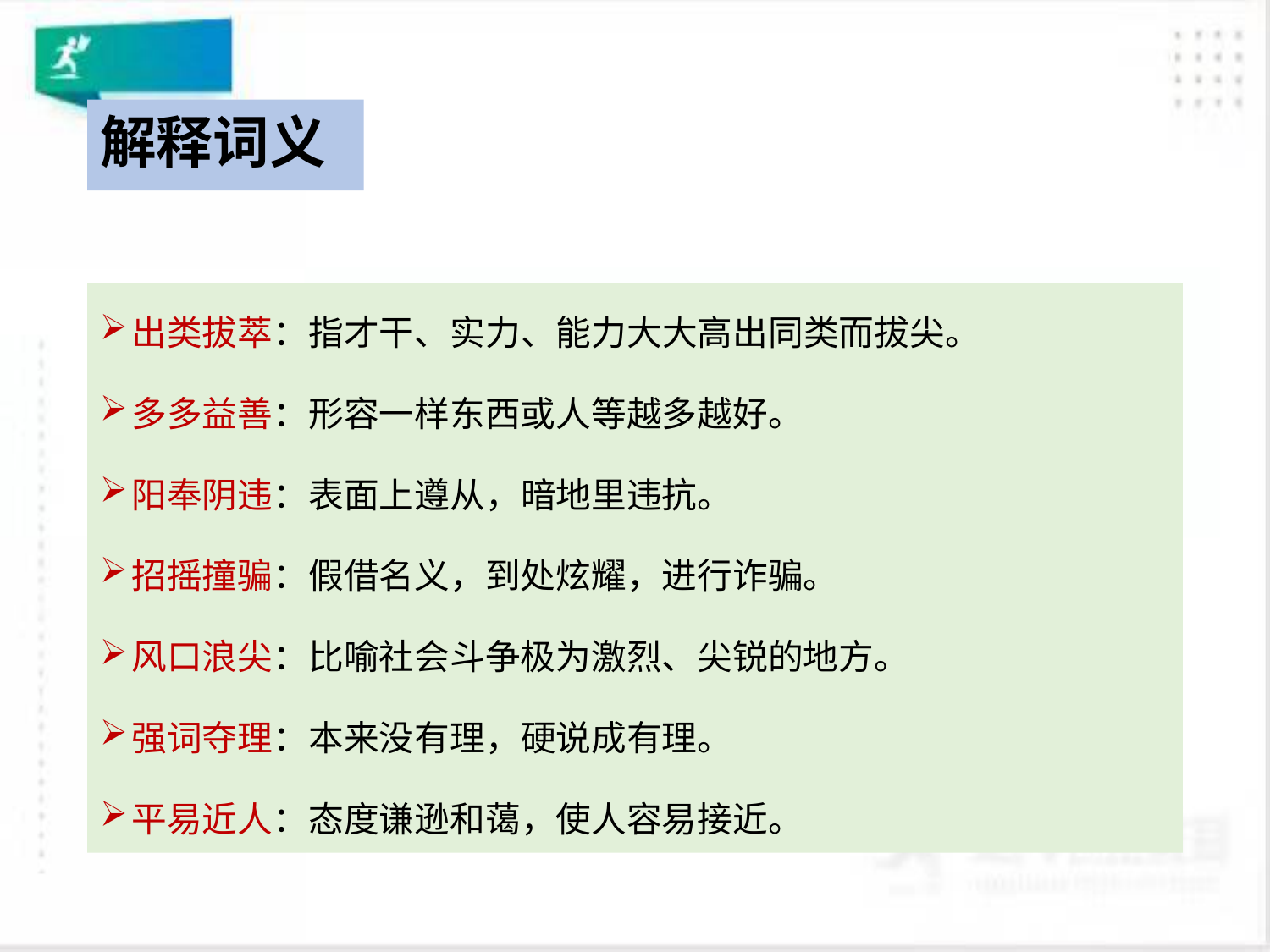

# 解释词义
出类拔萃：指才干、实力、能力大大高出同类而拔尖。
多多益善：形容一样东西或人等越多越好。
阳奉阴违：表面上遵从，暗地里违抗。
招摇撞骗：假借名义，到处炫耀，进行诈骗。
风口浪尖：比喻社会斗争极为激烈、尖锐的地方。
强词夺理：本来没有理，硬说成有理。
平易近人：态度谦逊和蔼，使人容易接近。